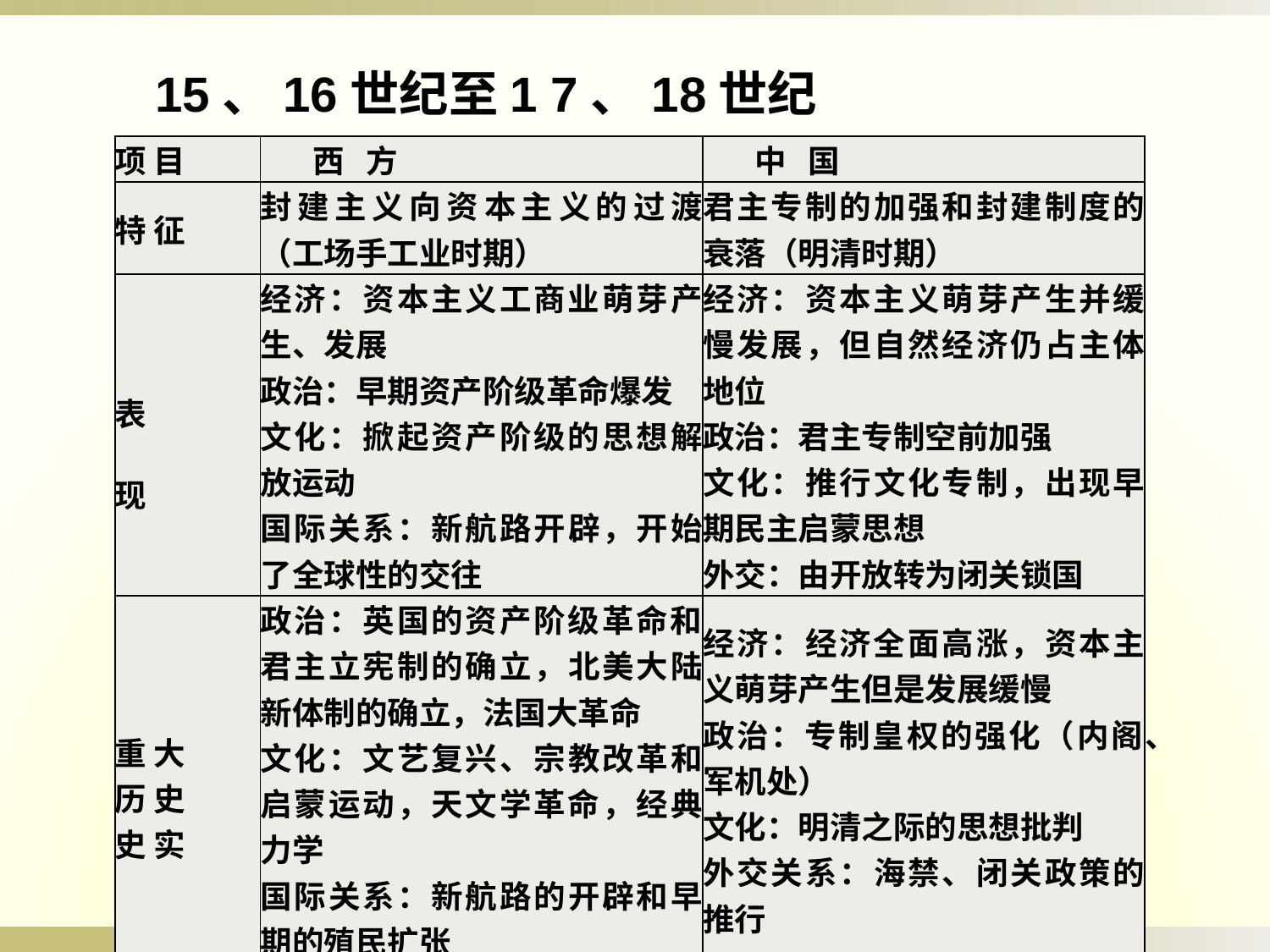

15、16世纪至1 7、18世纪
| 项 目 | 西   方 | 中   国 |
| --- | --- | --- |
| 特 征 | 封建主义向资本主义的过渡（工场手工业时期） | 君主专制的加强和封建制度的衰落（明清时期） |
| 表   现 | 经济：资本主义工商业萌芽产生、发展 政治：早期资产阶级革命爆发 文化：掀起资产阶级的思想解放运动 国际关系：新航路开辟，开始了全球性的交往 | 经济：资本主义萌芽产生并缓慢发展，但自然经济仍占主体地位 政治：君主专制空前加强 文化：推行文化专制，出现早期民主启蒙思想 外交：由开放转为闭关锁国 |
| 重 大 历 史 史 实 | 政治：英国的资产阶级革命和君主立宪制的确立，北美大陆新体制的确立，法国大革命 文化：文艺复兴、宗教改革和启蒙运动，天文学革命，经典力学 国际关系：新航路的开辟和早期的殖民扩张 | 经济：经济全面高涨，资本主义萌芽产生但是发展缓慢 政治：专制皇权的强化（内阁、军机处） 文化：明清之际的思想批判 外交关系：海禁、闭关政策的推行 |